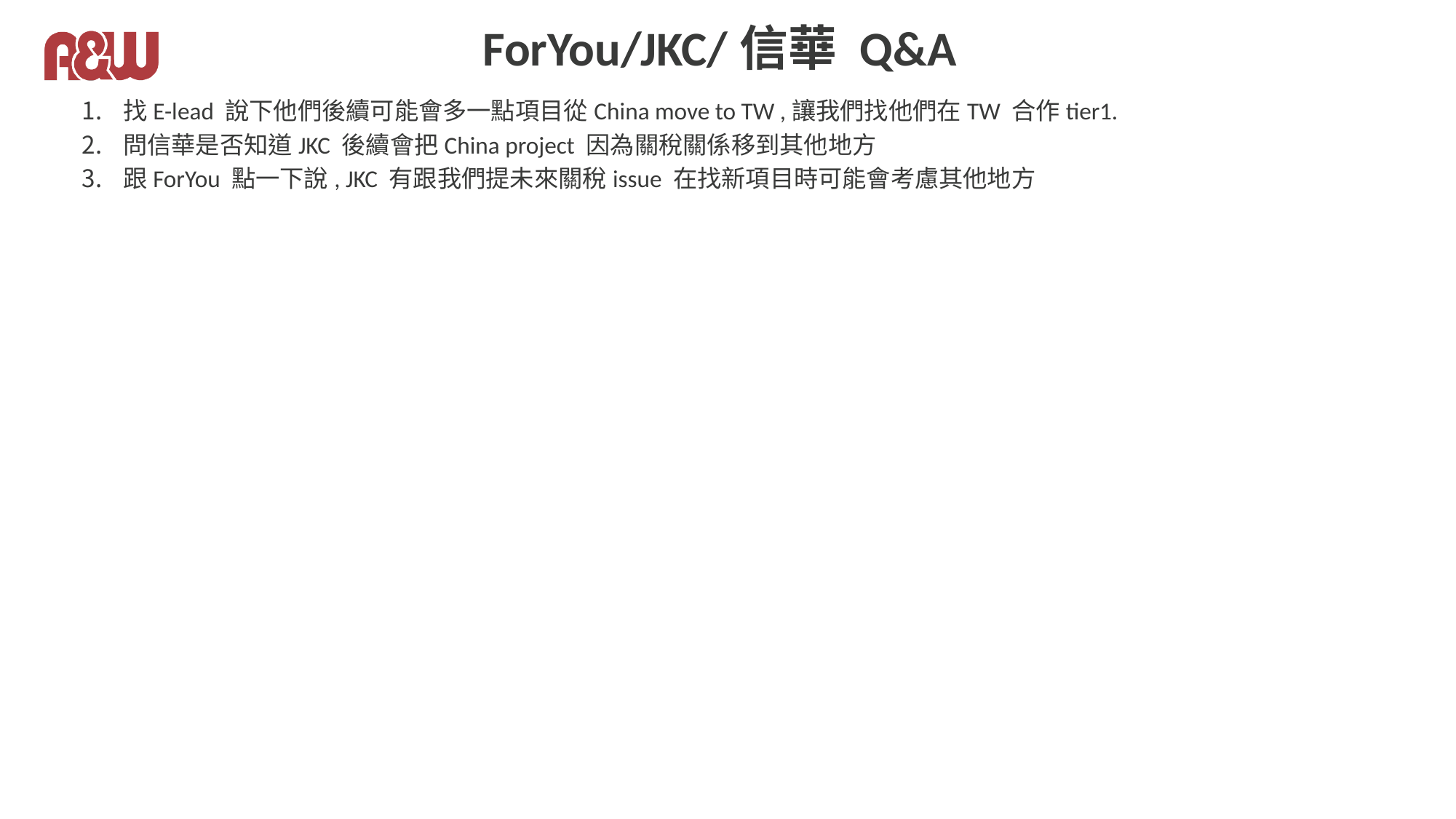

# ForYou/JKC/信華 Q&A
找E-lead 說下他們後續可能會多一點項目從China move to TW ,讓我們找他們在TW 合作tier1.
問信華是否知道JKC 後續會把China project 因為關稅關係移到其他地方
跟ForYou 點一下說, JKC 有跟我們提未來關稅issue 在找新項目時可能會考慮其他地方